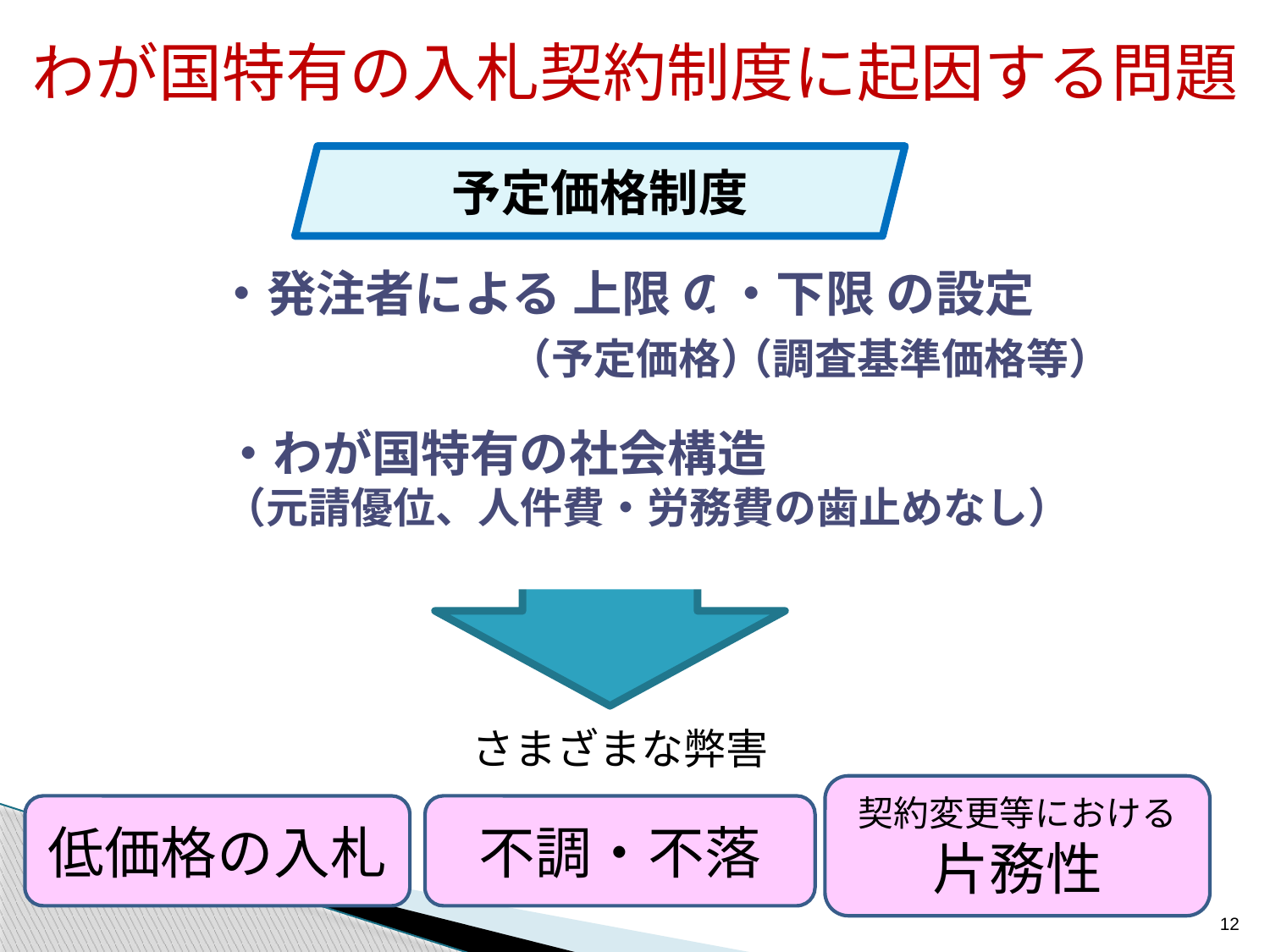

わが国特有の入札契約制度に起因する問題
予定価格制度
・発注者による 上限 の設定
・下限 の設定
（予定価格）
（調査基準価格等）
・わが国特有の社会構造
（元請優位、人件費・労務費の歯止めなし）

さまざまな弊害
契約変更等における
片務性
低価格の入札
不調・不落
12